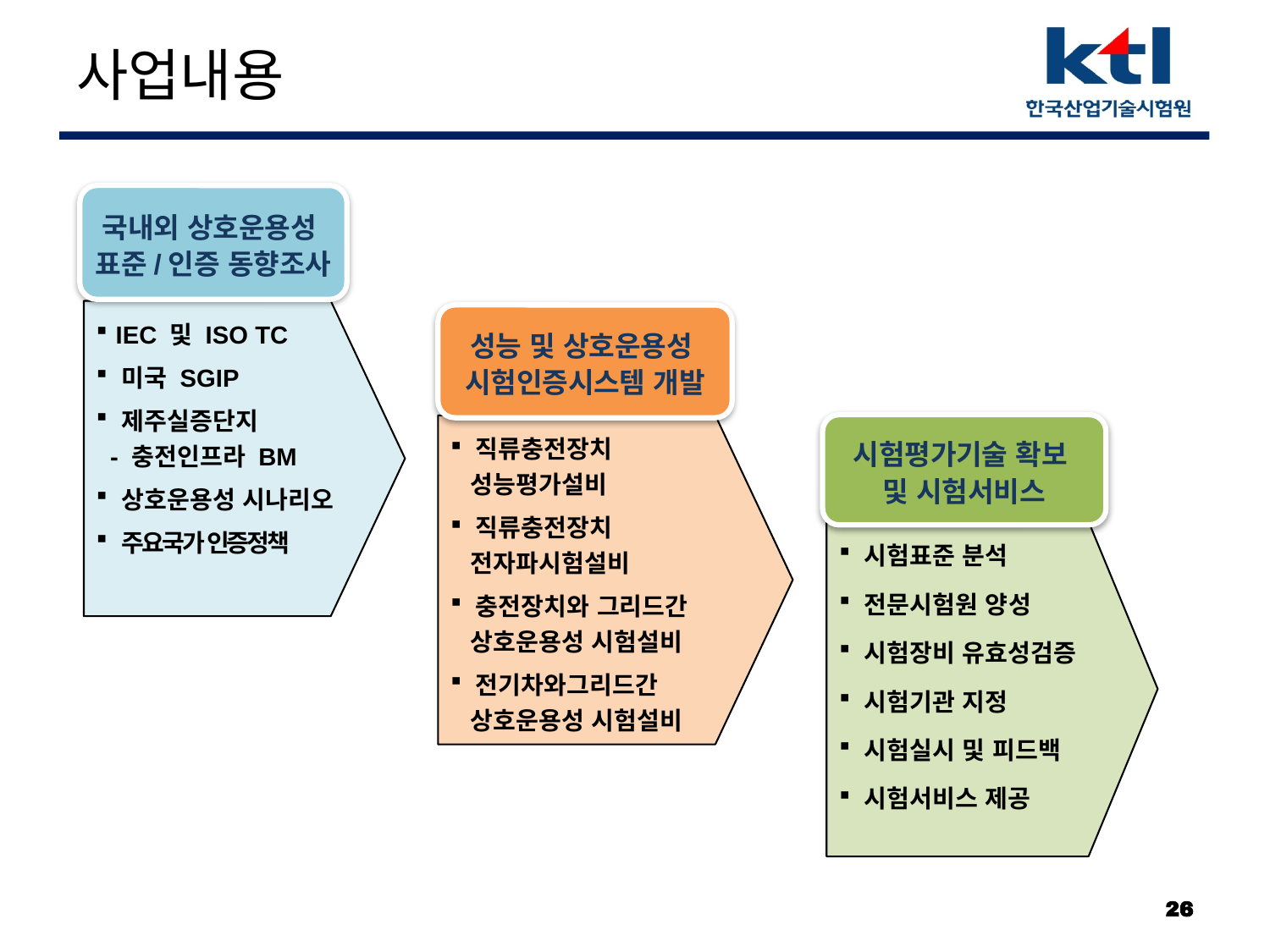

# 사업내용
국내외 상호운용성
표준/인증 동향조사

 IEC 및 ISO TC

 미국 SGIP

 제주실증단지
  - 충전인프라 BM

 상호운용성 시나리오

 주요국가 인증정책
성능 및 상호운용성
시험인증시스템 개발
시험평가기술 확보
및 시험서비스

 직류충전장치
  성능평가설비

 직류충전장치
  전자파시험설비

 충전장치와 그리드간
  상호운용성 시험설비

 전기차와그리드간
  상호운용성 시험설비

 시험표준 분석

 전문시험원 양성

 시험장비 유효성검증

 시험기관 지정

 시험실시 및 피드백

 시험서비스 제공

26